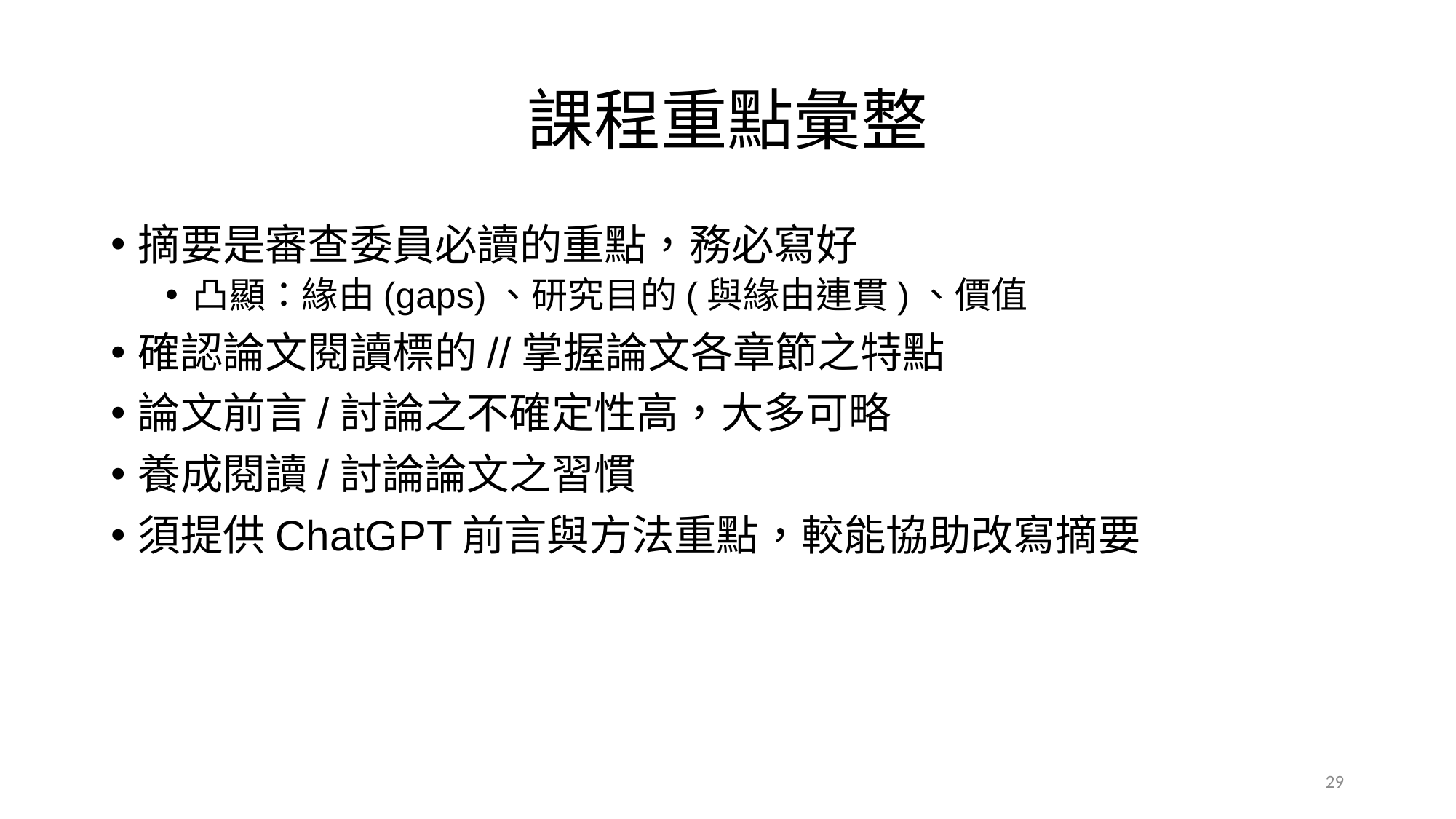

# 課程重點彙整
摘要是審查委員必讀的重點，務必寫好
凸顯：緣由(gaps)、研究目的(與緣由連貫)、價值
確認論文閱讀標的//掌握論文各章節之特點
論文前言/討論之不確定性高，大多可略
養成閱讀/討論論文之習慣
須提供ChatGPT前言與方法重點，較能協助改寫摘要
29